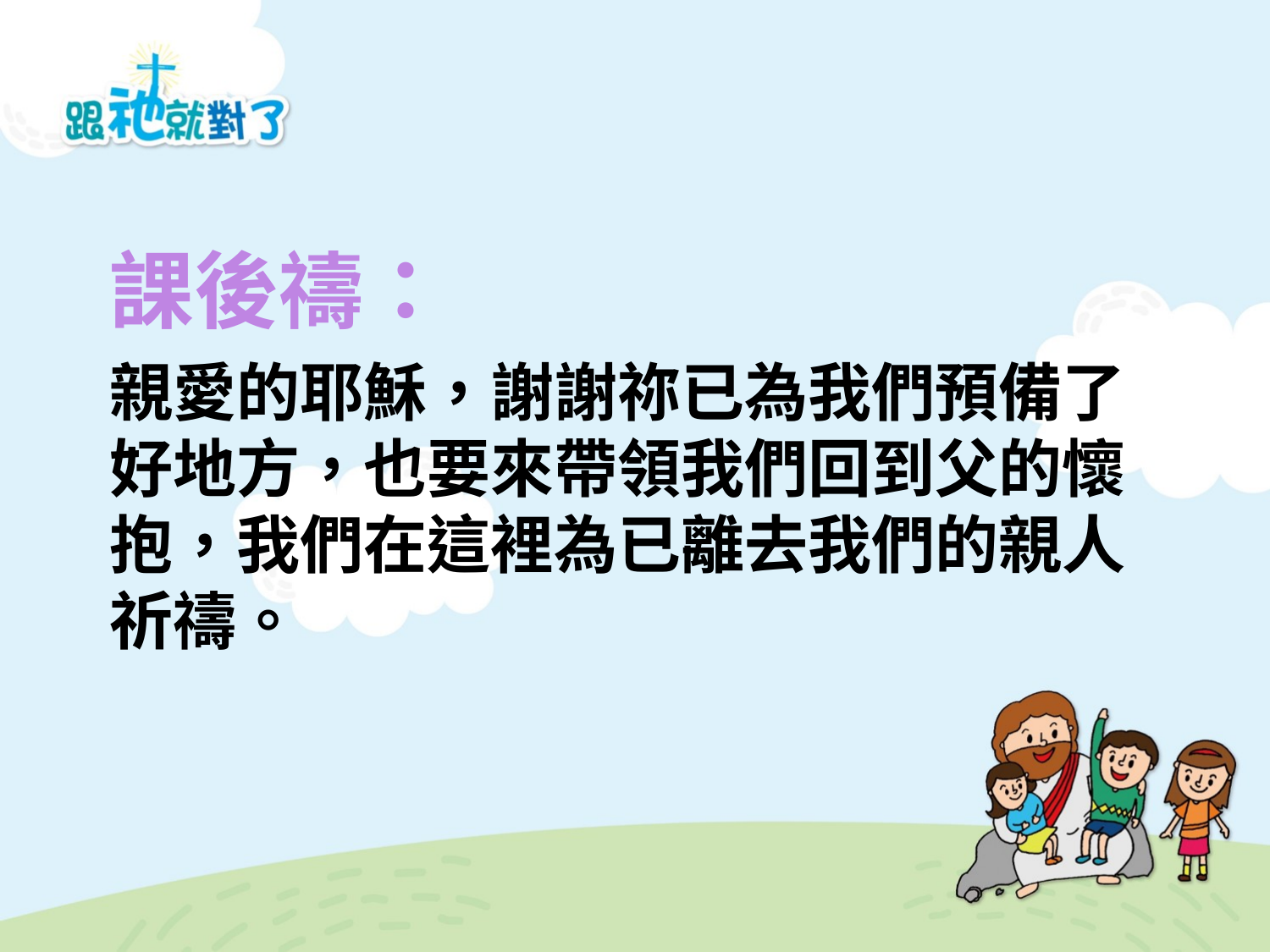

課後禱：
親愛的耶穌，謝謝祢已為我們預備了好地方，也要來帶領我們回到父的懷抱，我們在這裡為已離去我們的親人祈禱。